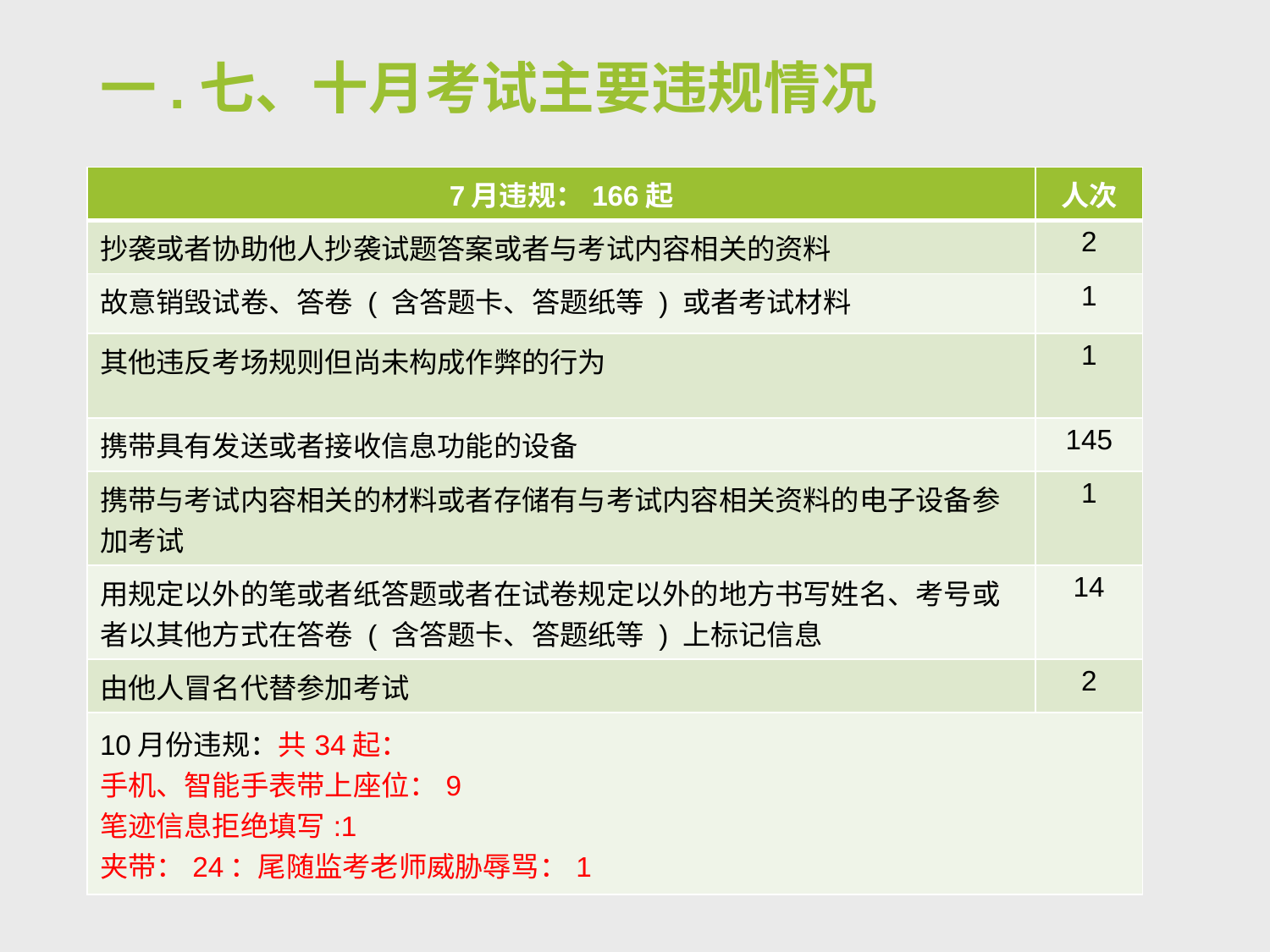

# 一.七、十月考试主要违规情况
| 7月违规：166起 | 人次 |
| --- | --- |
| 抄袭或者协助他人抄袭试题答案或者与考试内容相关的资料 | 2 |
| 故意销毁试卷、答卷 ( 含答题卡、答题纸等 ) 或者考试材料 | 1 |
| 其他违反考场规则但尚未构成作弊的行为 | 1 |
| 携带具有发送或者接收信息功能的设备 | 145 |
| 携带与考试内容相关的材料或者存储有与考试内容相关资料的电子设备参加考试 | 1 |
| 用规定以外的笔或者纸答题或者在试卷规定以外的地方书写姓名、考号或者以其他方式在答卷 ( 含答题卡、答题纸等 ) 上标记信息 | 14 |
| 由他人冒名代替参加考试 | 2 |
| 10月份违规：共34起： 手机、智能手表带上座位：9 笔迹信息拒绝填写:1 夹带：24：尾随监考老师威胁辱骂：1 |  |